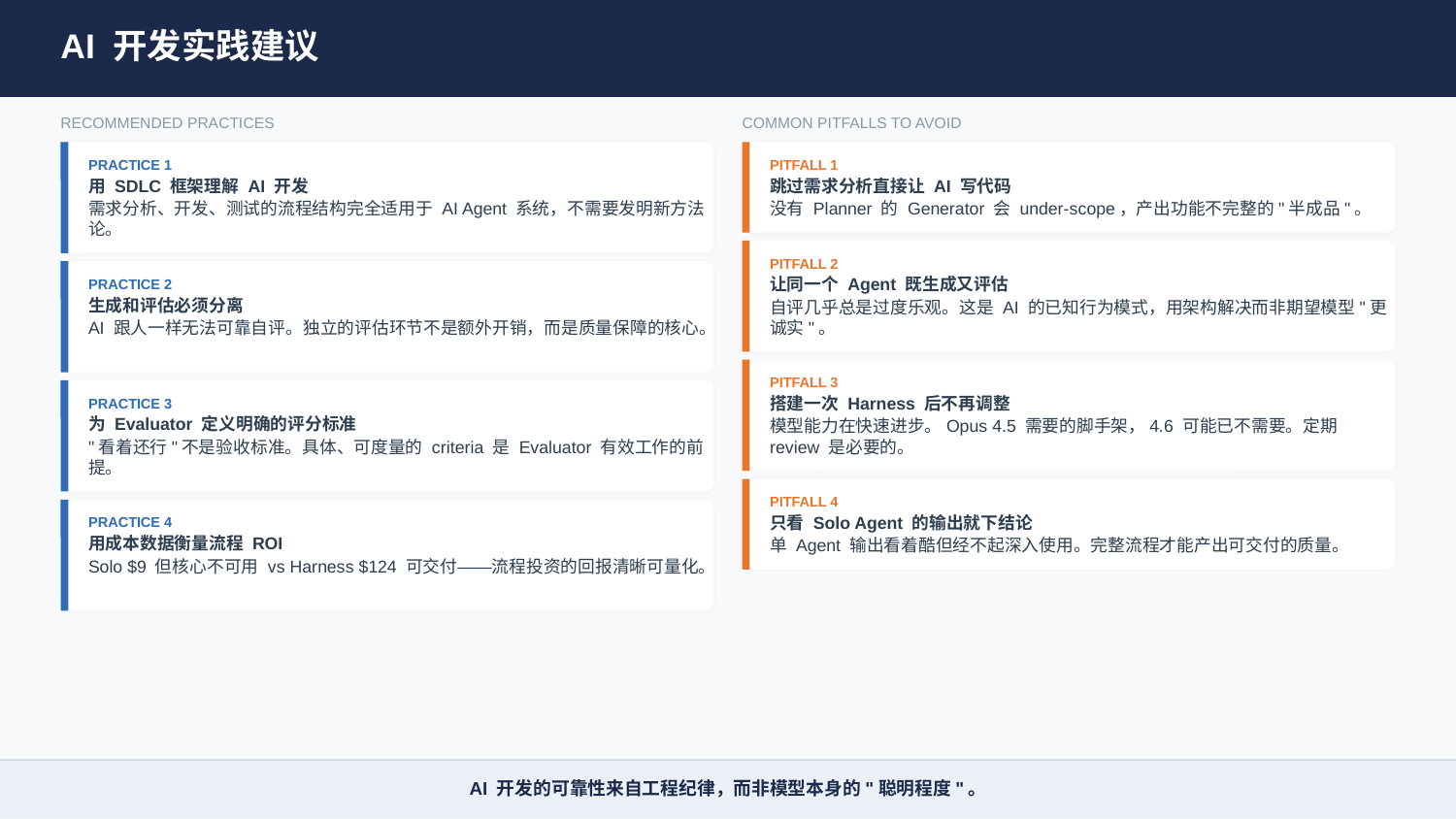

AI 开发实践建议
RECOMMENDED PRACTICES
COMMON PITFALLS TO AVOID

PRACTICE 1
PITFALL 1
用 SDLC 框架理解 AI 开发
跳过需求分析直接让 AI 写代码
需求分析、开发、测试的流程结构完全适用于 AI Agent 系统，不需要发明新方法论。
没有 Planner 的 Generator 会 under-scope，产出功能不完整的"半成品"。

PITFALL 2

让同一个 Agent 既生成又评估
PRACTICE 2
生成和评估必须分离
自评几乎总是过度乐观。这是 AI 的已知行为模式，用架构解决而非期望模型"更诚实"。
AI 跟人一样无法可靠自评。独立的评估环节不是额外开销，而是质量保障的核心。

PITFALL 3

搭建一次 Harness 后不再调整
PRACTICE 3
为 Evaluator 定义明确的评分标准
模型能力在快速进步。Opus 4.5 需要的脚手架，4.6 可能已不需要。定期 review 是必要的。
"看着还行"不是验收标准。具体、可度量的 criteria 是 Evaluator 有效工作的前提。

PITFALL 4

只看 Solo Agent 的输出就下结论
PRACTICE 4
用成本数据衡量流程 ROI
单 Agent 输出看着酷但经不起深入使用。完整流程才能产出可交付的质量。
Solo $9 但核心不可用 vs Harness $124 可交付——流程投资的回报清晰可量化。

AI 开发的可靠性来自工程纪律，而非模型本身的"聪明程度"。